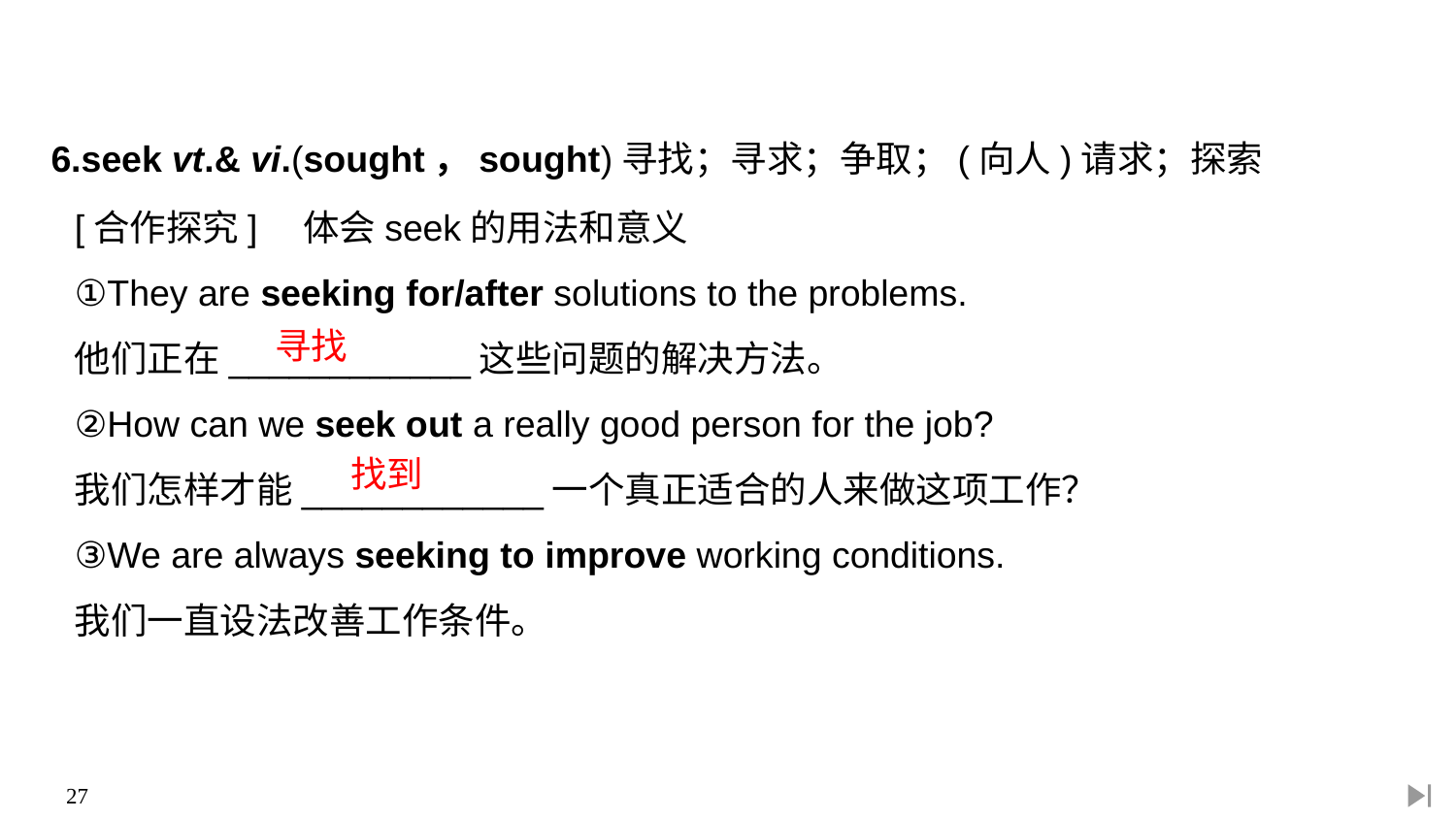

6.seek vt.& vi.(sought，sought)寻找；寻求；争取；(向人)请求；探索
[合作探究]　体会seek的用法和意义
①They are seeking for/after solutions to the problems.
他们正在____________这些问题的解决方法。
②How can we seek out a really good person for the job?
我们怎样才能____________一个真正适合的人来做这项工作？
③We are always seeking to improve working conditions.
我们一直设法改善工作条件。
寻找
找到